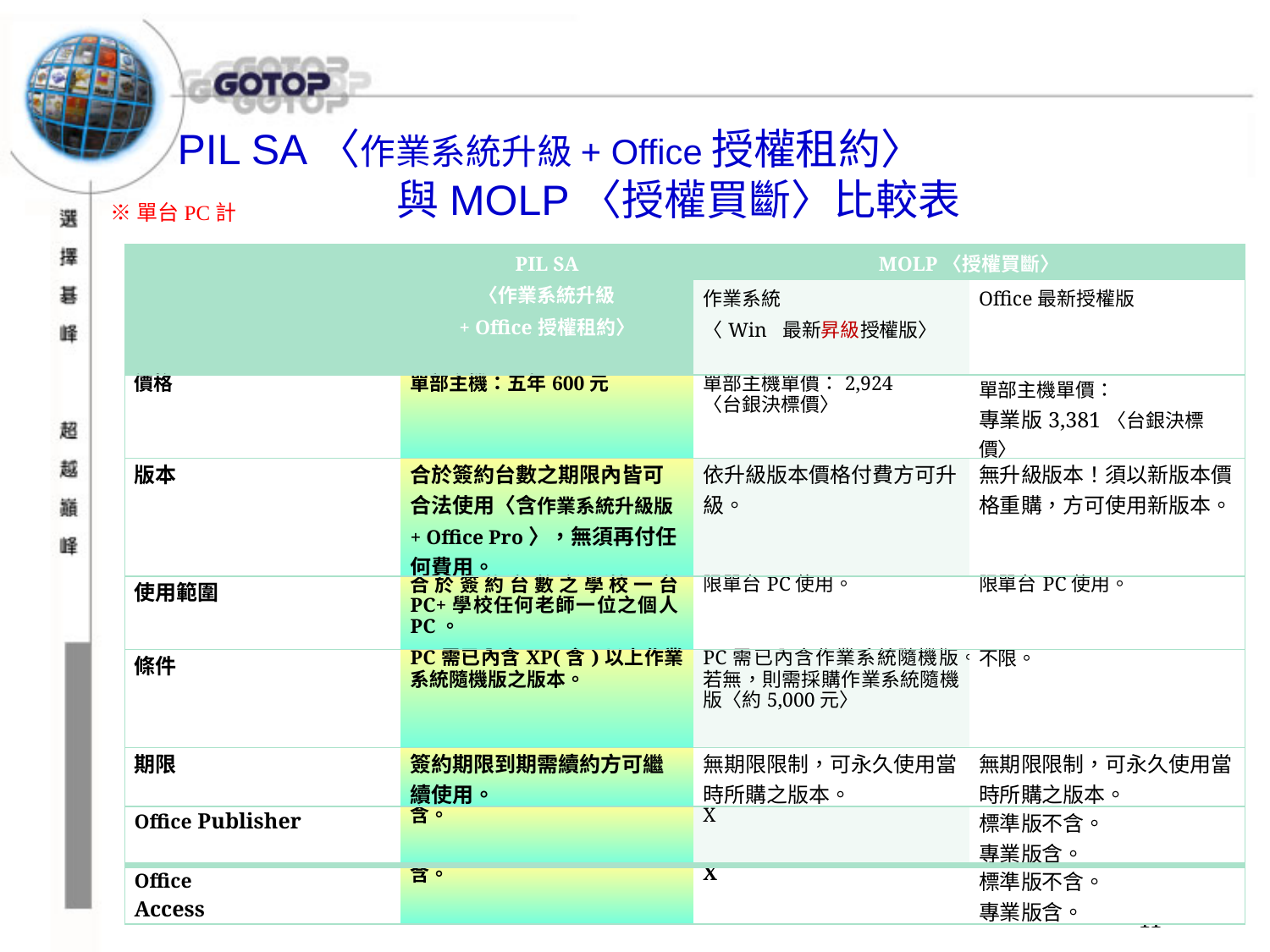

PIL SA〈作業系統升級+ Office授權租約〉
                      與MOLP〈授權買斷〉比較表
※單台PC計
|  | PIL SA 〈作業系統升級 + Office授權租約〉 | MOLP〈授權買斷〉 |  |
| --- | --- | --- | --- |
|  |  | 作業系統 〈Win 最新昇級授權版〉 | Office最新授權版 |
| 價格 | 單部主機：五年600元 | 單部主機單價：2,924 〈台銀決標價〉 | 單部主機單價： 專業版3,381〈台銀決標價〉 |
| 版本 | 合於簽約台數之期限內皆可合法使用〈含作業系統升級版+ Office Pro〉，無須再付任何費用。 | 依升級版本價格付費方可升級。 | 無升級版本！須以新版本價格重購，方可使用新版本。 |
| 使用範圍 | 合於簽約台數之學校一台PC+學校任何老師一位之個人PC。 | 限單台PC使用。 | 限單台PC使用。 |
| 條件 | PC需已內含XP(含)以上作業系統隨機版之版本。 | PC需已內含作業系統隨機版。若無，則需採購作業系統隨機版〈約5,000元〉 | 不限。 |
| 期限 | 簽約期限到期需續約方可繼續使用。 | 無期限限制，可永久使用當時所購之版本。 | 無期限限制，可永久使用當時所購之版本。 |
| Office Publisher | 含。 | X | 標準版不含。 專業版含。 |
| Office Access | 含。 | X | 標準版不含。 專業版含。 |

11